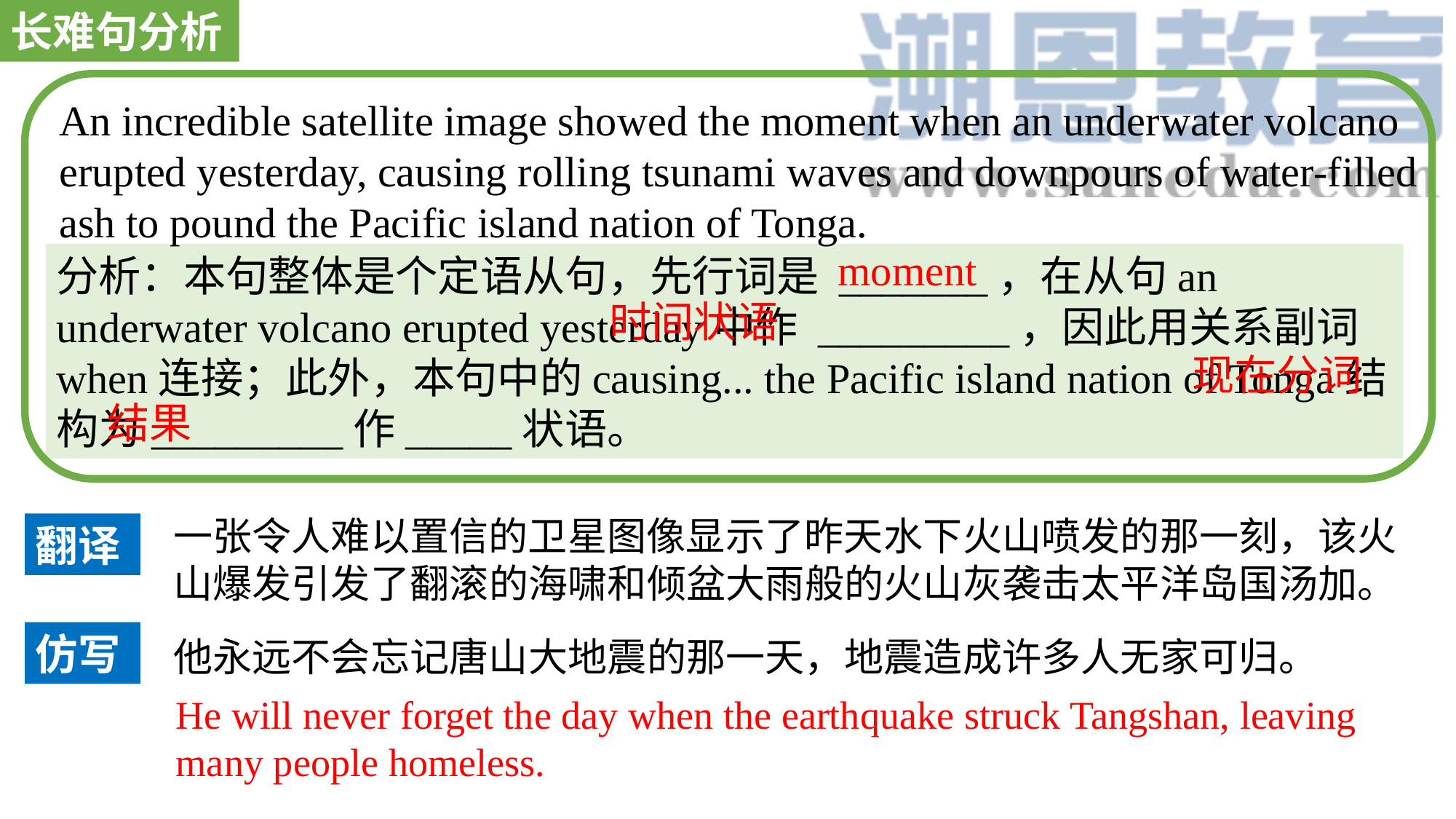

长难句分析

An incredible satellite image showed the moment when an underwater volcano erupted yesterday, causing rolling tsunami waves and downpours of water-filled ash to pound the Pacific island nation of Tonga.
moment
分析：本句整体是个定语从句，先行词是 _______，在从句an underwater volcano erupted yesterday中作 _________，因此用关系副词when连接；此外，本句中的causing... the Pacific island nation of Tonga结构为_________作_____状语。
时间状语
现在分词
结果
一张令人难以置信的卫星图像显示了昨天水下火山喷发的那一刻，该火山爆发引发了翻滚的海啸和倾盆大雨般的火山灰袭击太平洋岛国汤加。
翻译
仿写
他永远不会忘记唐山大地震的那一天，地震造成许多人无家可归。
He will never forget the day when the earthquake struck Tangshan, leaving many people homeless.